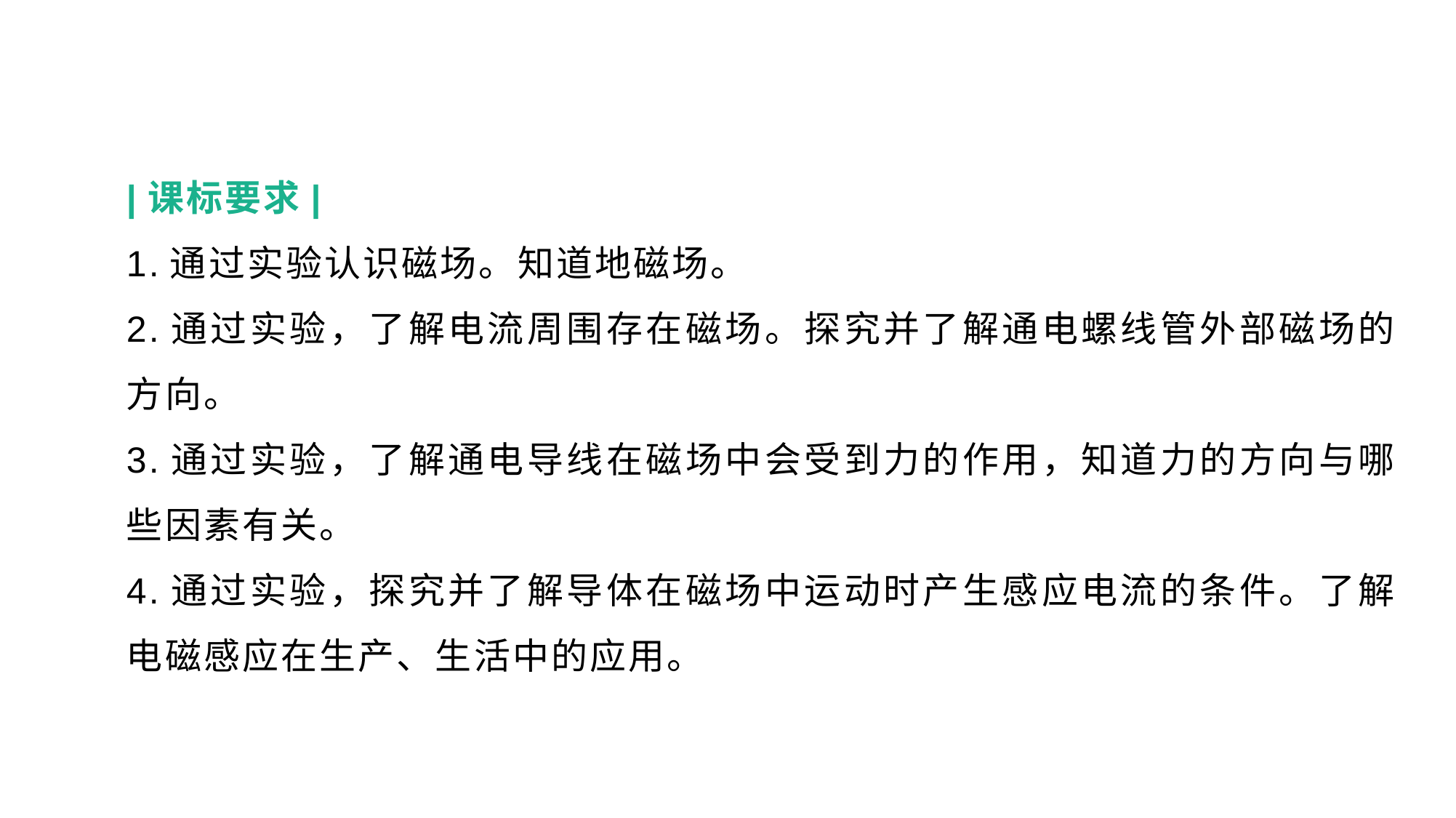

|课标要求|
1.通过实验认识磁场。知道地磁场。
2.通过实验，了解电流周围存在磁场。探究并了解通电螺线管外部磁场的方向。
3.通过实验，了解通电导线在磁场中会受到力的作用，知道力的方向与哪些因素有关。
4.通过实验，探究并了解导体在磁场中运动时产生感应电流的条件。了解电磁感应在生产、生活中的应用。
思维导图 构建体系